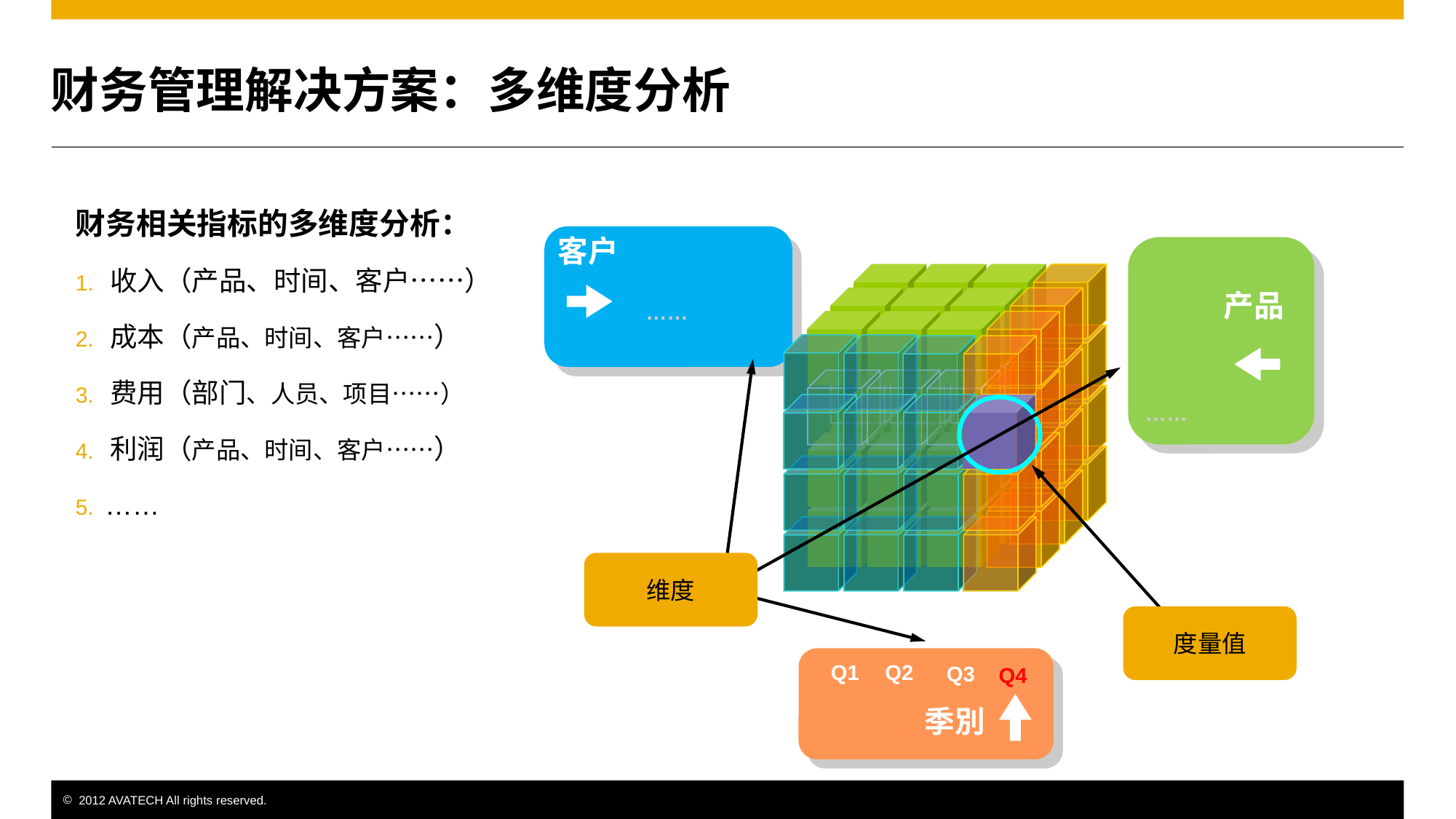

财务管理解决方案：多维度分析
财务相关指标的多维度分析：
 收入（产品、时间、客户……）
 成本（产品、时间、客户……）
 费用（部门、人员、项目……）
 利润（产品、时间、客户……）
 ……

客户
……

产品
……

维度

度量值

Q1
Q2
Q3
季別
Q4